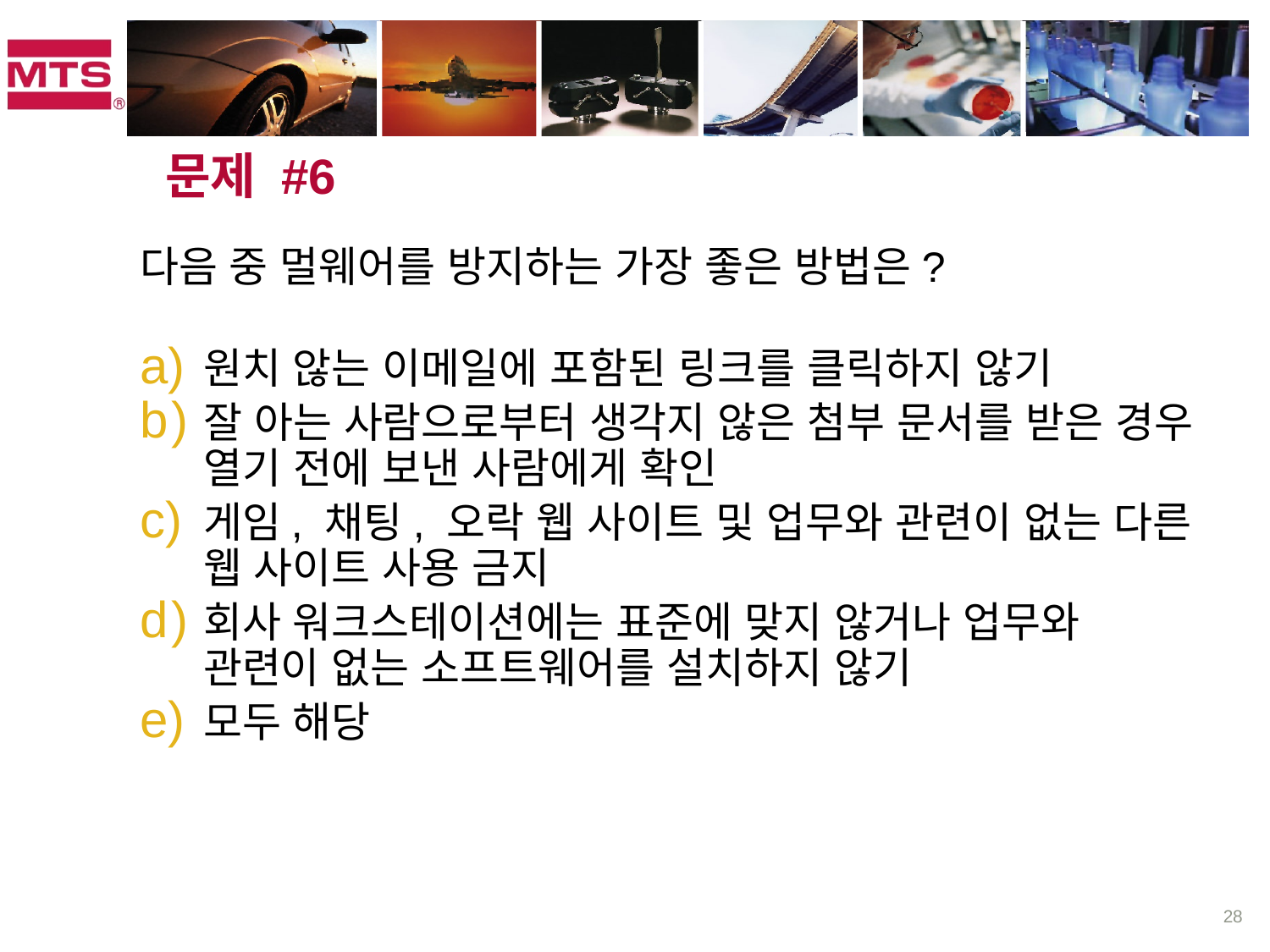

# 문제 #6
다음 중 멀웨어를 방지하는 가장 좋은 방법은?

원치 않는 이메일에 포함된 링크를 클릭하지 않기
잘 아는 사람으로부터 생각지 않은 첨부 문서를 받은 경우 열기 전에 보낸 사람에게 확인
게임, 채팅, 오락 웹 사이트 및 업무와 관련이 없는 다른 웹 사이트 사용 금지
회사 워크스테이션에는 표준에 맞지 않거나 업무와 관련이 없는 소프트웨어를 설치하지 않기
모두 해당

28